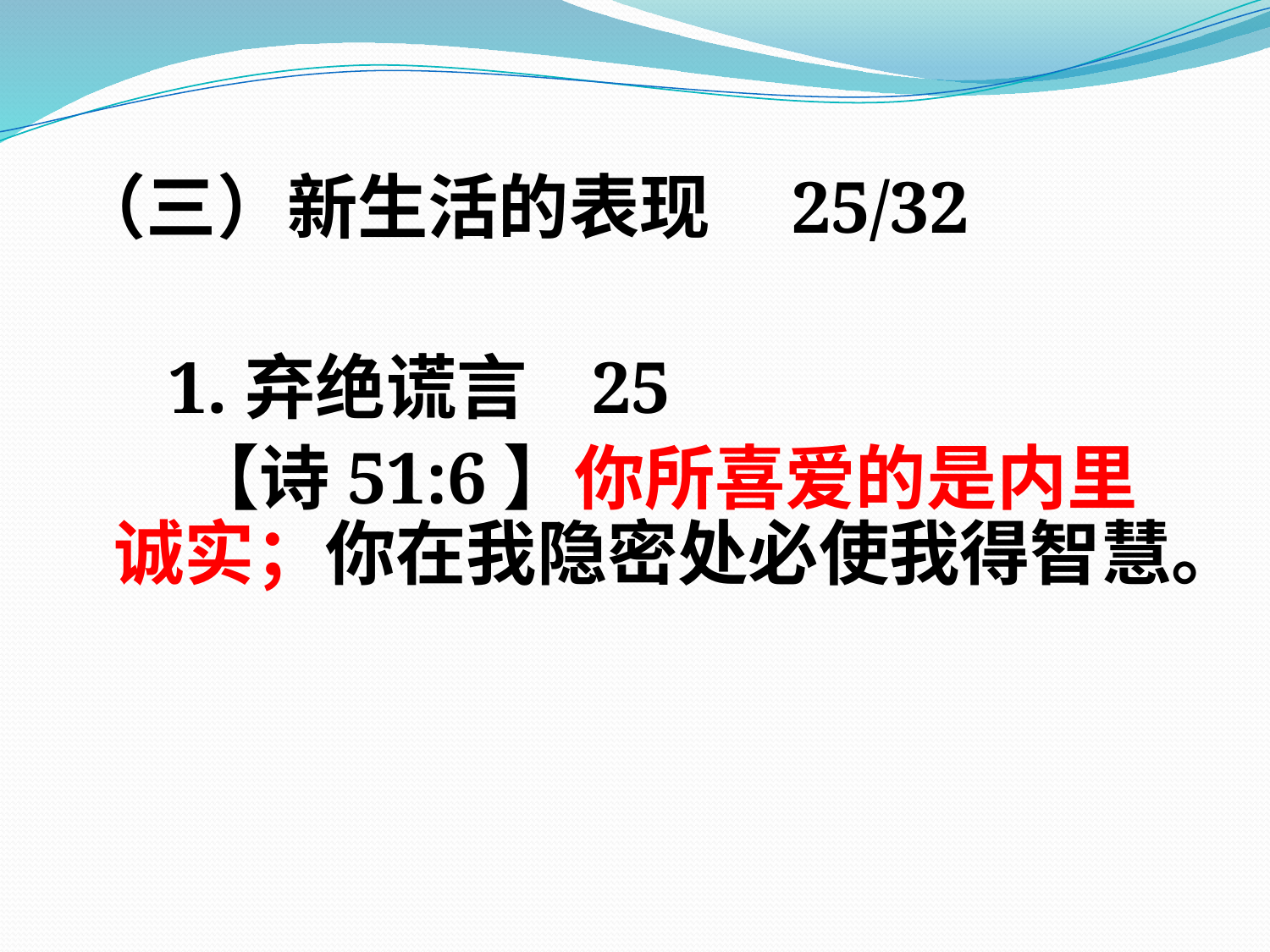

（三）新生活的表现    25/32

     1.弃绝谎言   25
      【诗51:6】你所喜爱的是内里诚实；你在我隐密处必使我得智慧。